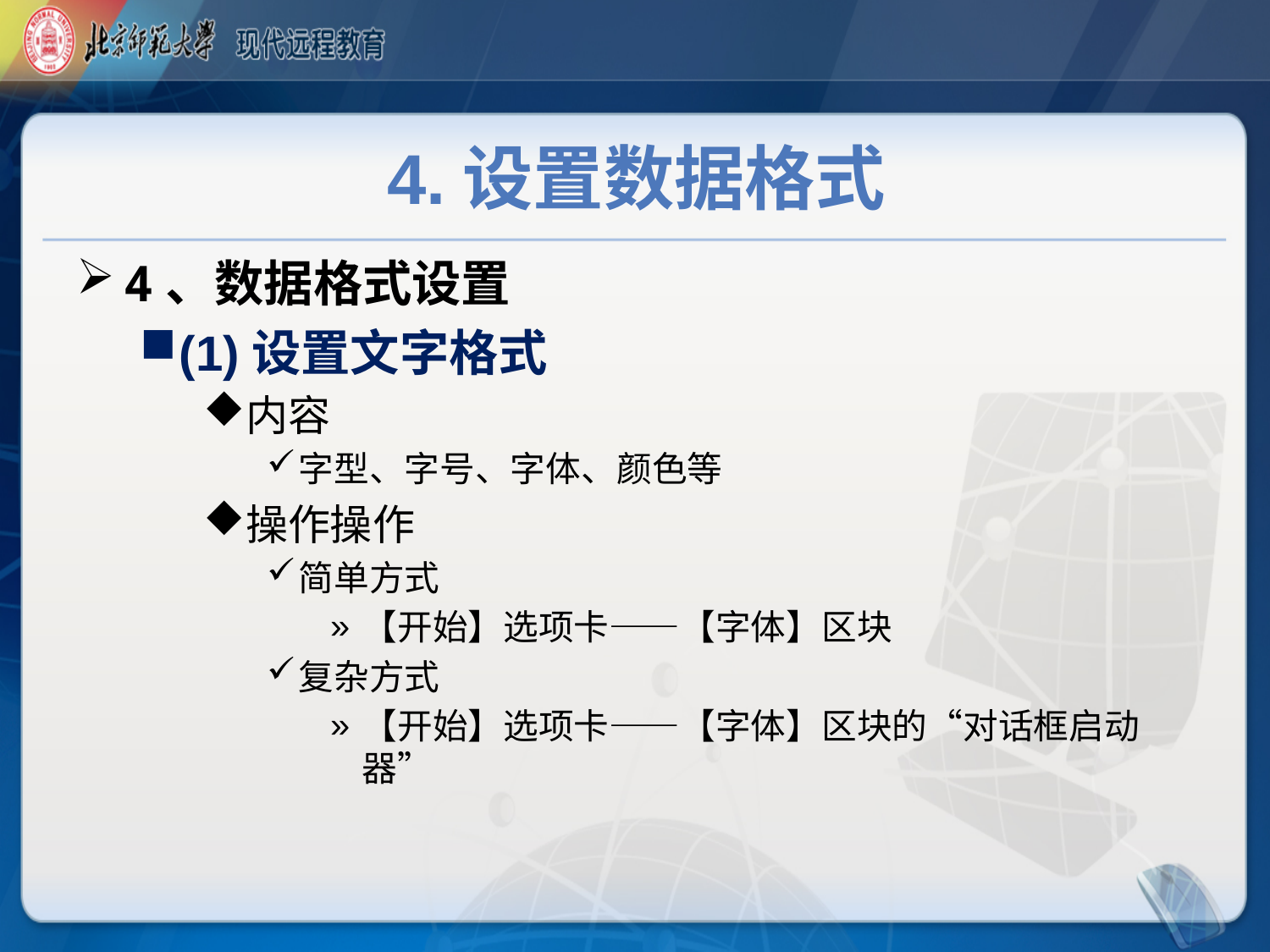

# 4.设置数据格式
4、数据格式设置
(1)设置文字格式
内容
字型、字号、字体、颜色等
操作操作
简单方式
【开始】选项卡——【字体】区块
复杂方式
【开始】选项卡——【字体】区块的“对话框启动器”